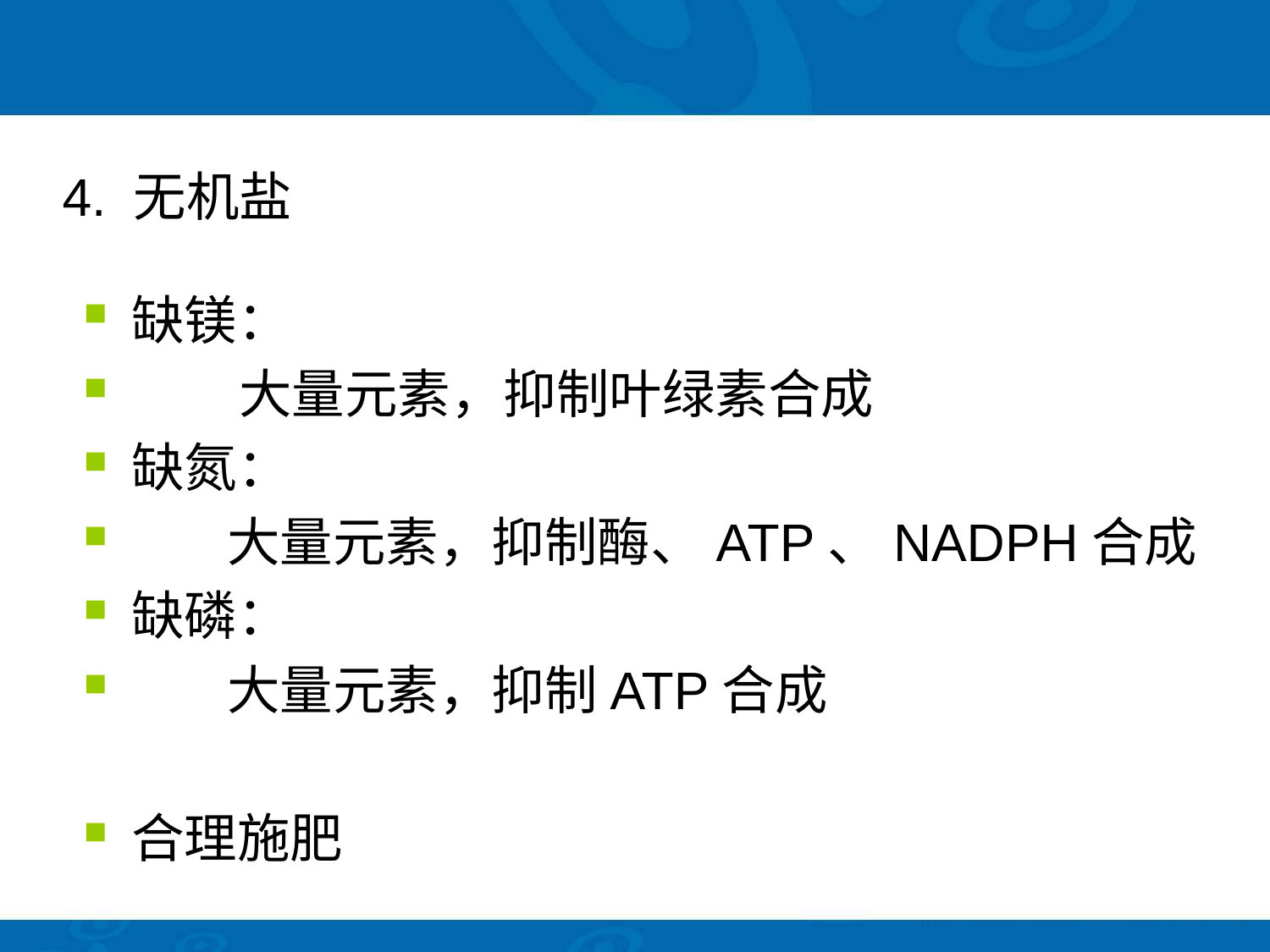

4. 无机盐
缺镁：
        大量元素，抑制叶绿素合成
缺氮：
       大量元素，抑制酶、ATP、NADPH合成
缺磷：
       大量元素，抑制ATP合成

合理施肥